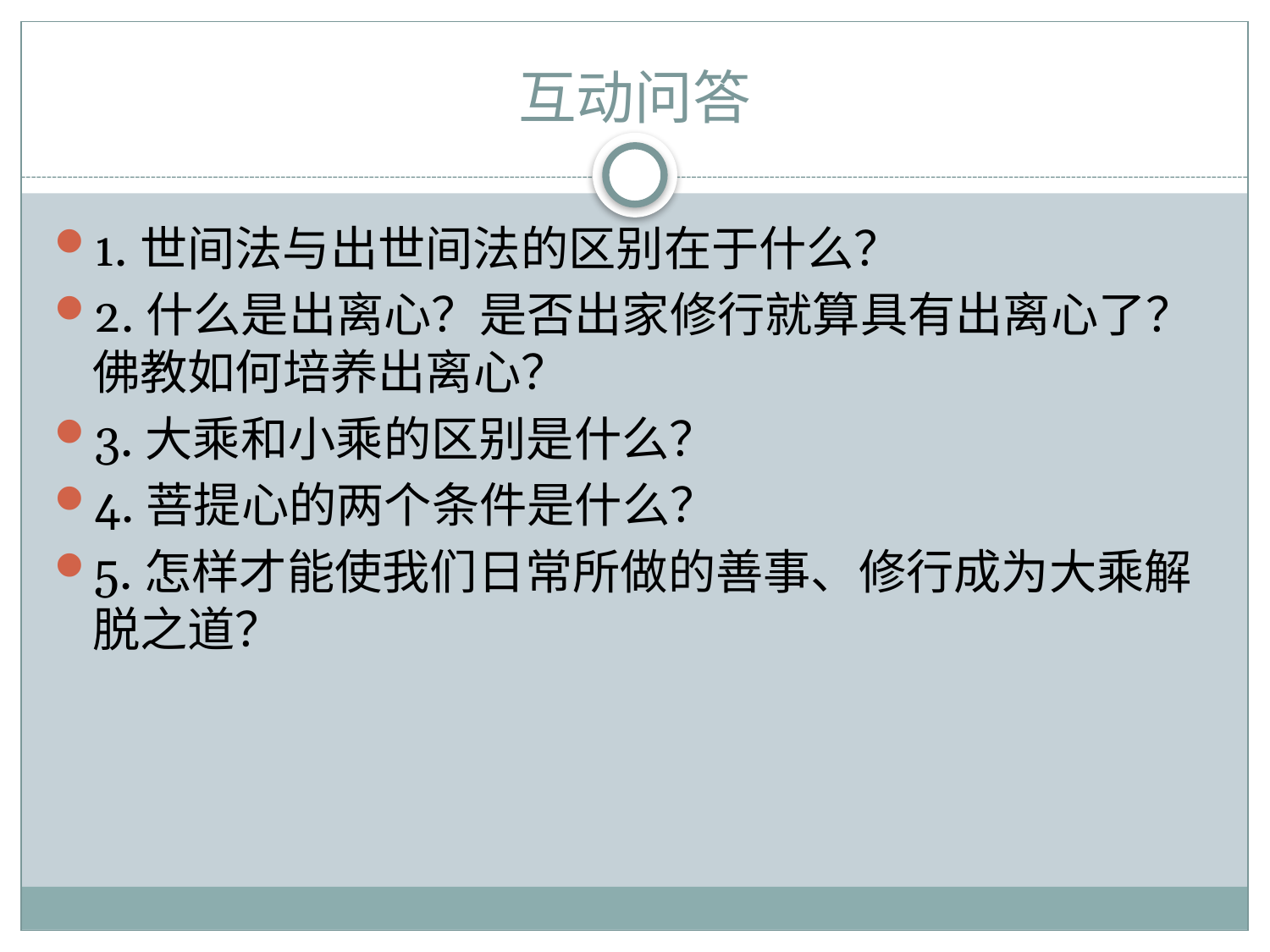

# 互动问答
1.世间法与出世间法的区别在于什么？
2.什么是出离心？是否出家修行就算具有出离心了？佛教如何培养出离心？
3.大乘和小乘的区别是什么？
4.菩提心的两个条件是什么？
5.怎样才能使我们日常所做的善事、修行成为大乘解脱之道？